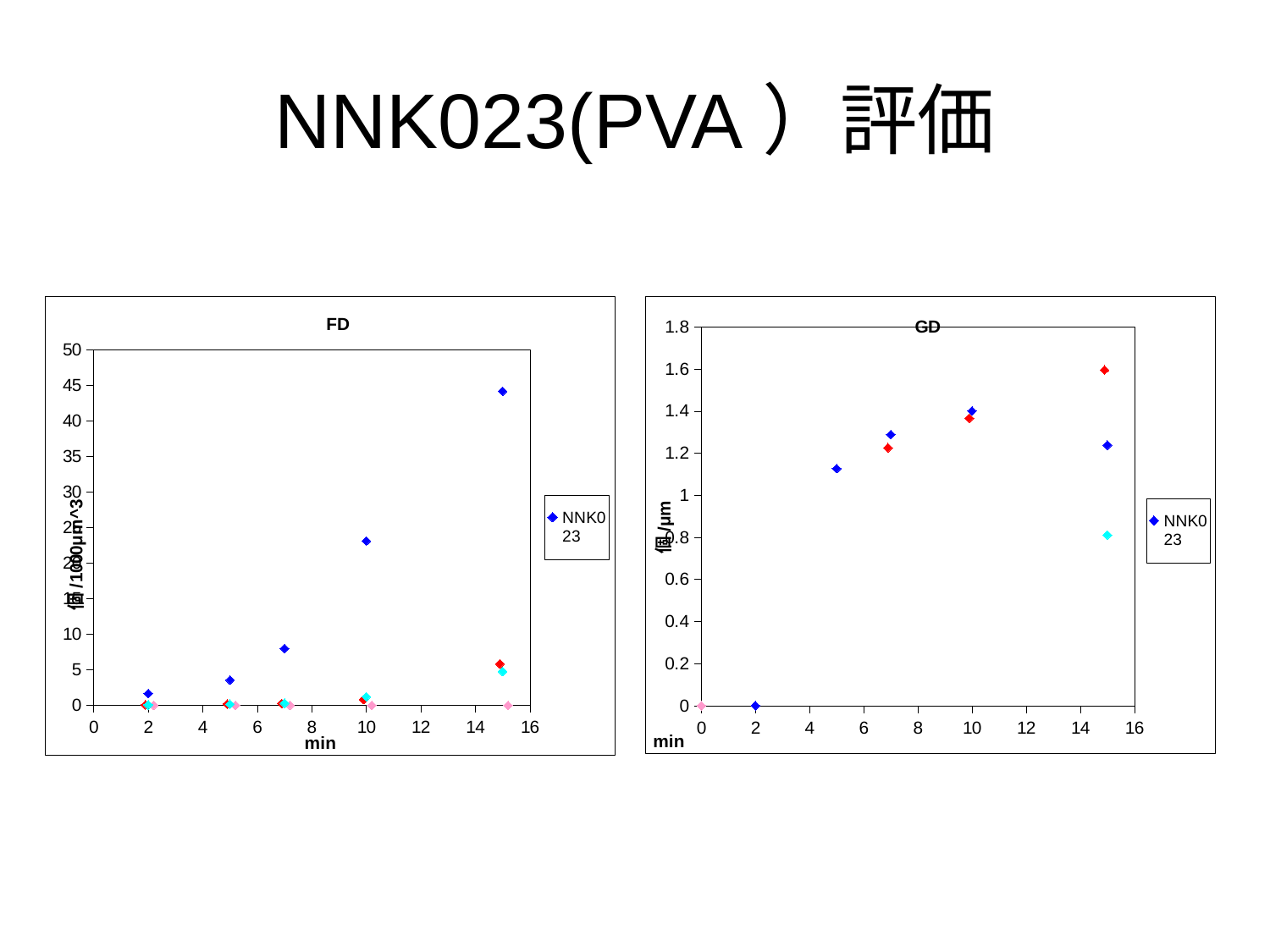

# NNK023(PVA）評価

### Chart: FD

| Category | NNK023 | NNK011 | NNK011HA | 0 |
|---|---|---|---|---|

### Chart: GD

| Category | NNK023 | NNK011 | NNK011HA | 0 |
|---|---|---|---|---|